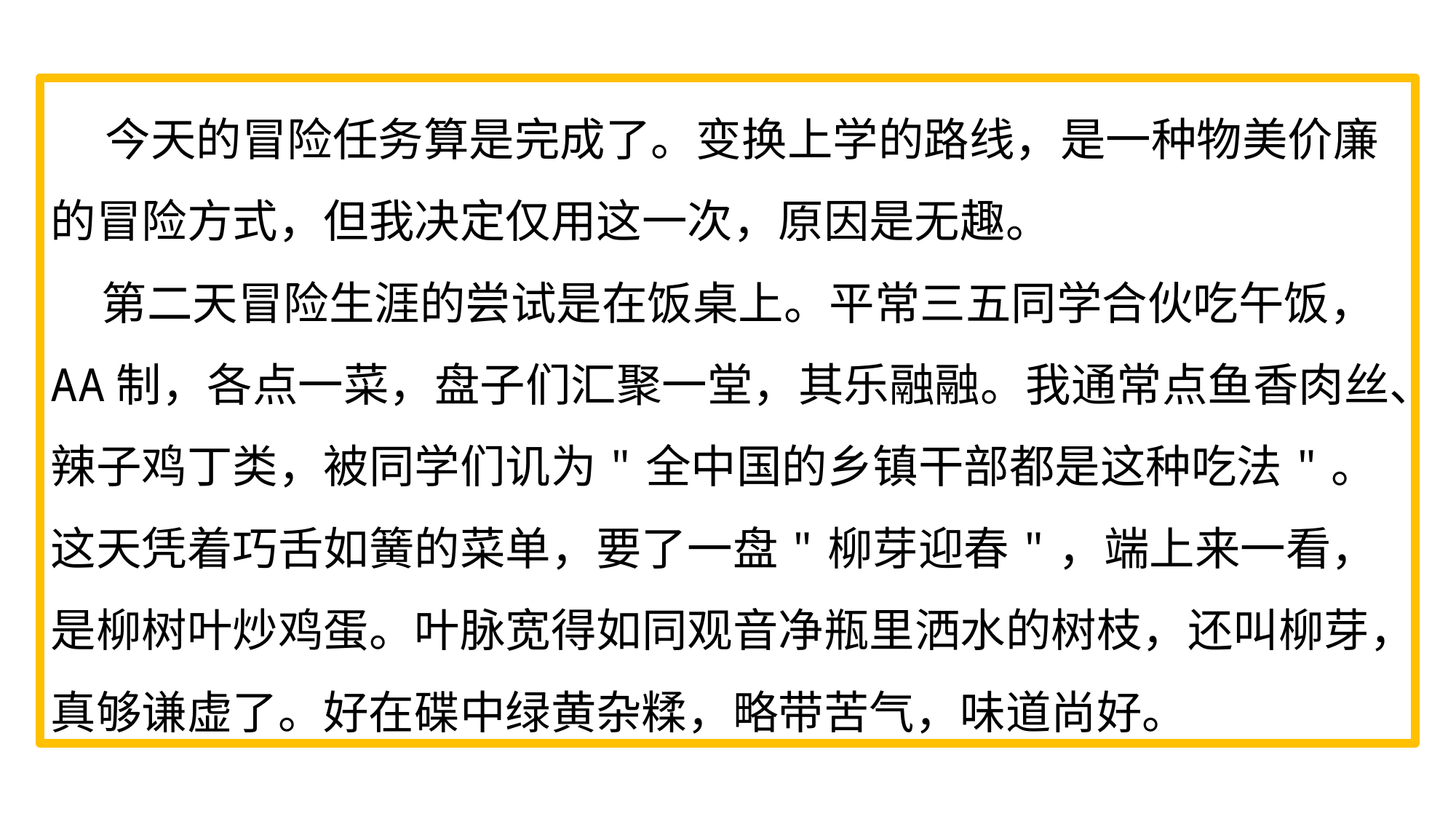

今天的冒险任务算是完成了。变换上学的路线，是一种物美价廉的冒险方式，但我决定仅用这一次，原因是无趣。
     第二天冒险生涯的尝试是在饭桌上。平常三五同学合伙吃午饭，AA制，各点一菜，盘子们汇聚一堂，其乐融融。我通常点鱼香肉丝、辣子鸡丁类，被同学们讥为"全中国的乡镇干部都是这种吃法"。这天凭着巧舌如簧的菜单，要了一盘"柳芽迎春"，端上来一看，是柳树叶炒鸡蛋。叶脉宽得如同观音净瓶里洒水的树枝，还叫柳芽，真够谦虚了。好在碟中绿黄杂糅，略带苦气，味道尚好。